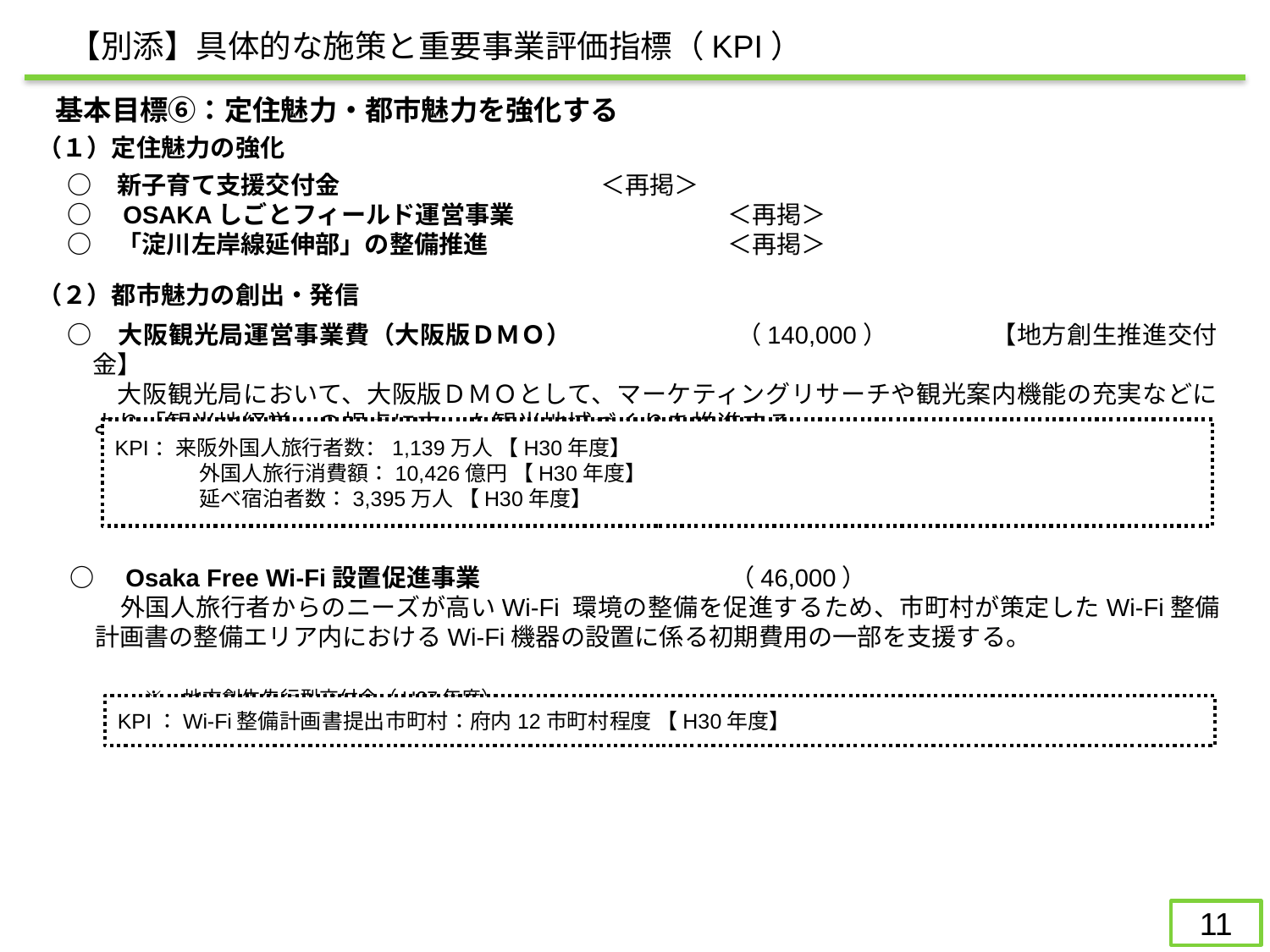

【別添】具体的な施策と重要事業評価指標（KPI）
　基本目標⑥：定住魅力・都市魅力を強化する
（１）定住魅力の強化
○	　新子育て支援交付金			＜再掲＞
○	　OSAKAしごとフィールド運営事業		＜再掲＞
○	　「淀川左岸線延伸部」の整備推進		＜再掲＞
（２）都市魅力の創出・発信
○	　大阪観光局運営事業費（大阪版ＤＭＯ）		（140,000）	【地方創生推進交付金】
　　大阪観光局において、大阪版ＤＭＯとして、マーケティングリサーチや観光案内機能の充実などにより「観光地経営」の視点に立った観光地域づくりを推進する。　　　　　　　　　　　　　　　　　　　　　※　地方創生推進交付金（H28・29年度）
KPI：来阪外国人旅行者数：1,139万人 【H30年度】
　　　　外国人旅行消費額：10,426億円 【H30年度】
　　　　延べ宿泊者数：3,395万人 【H30年度】
○	　Osaka Free Wi-Fi設置促進事業		（46,000）
　　外国人旅行者からのニーズが高いWi-Fi 環境の整備を促進するため、市町村が策定したWi-Fi整備計画書の整備エリア内におけるWi-Fi機器の設置に係る初期費用の一部を支援する。
　　　　　　　　　　　　　　　　　　　　　　　　　　　　　　　　　　　　　　　　　　　　 　　　　※　地方創生先行型交付金（H27年度）
KPI：Wi-Fi整備計画書提出市町村：府内12市町村程度 【H30年度】
11